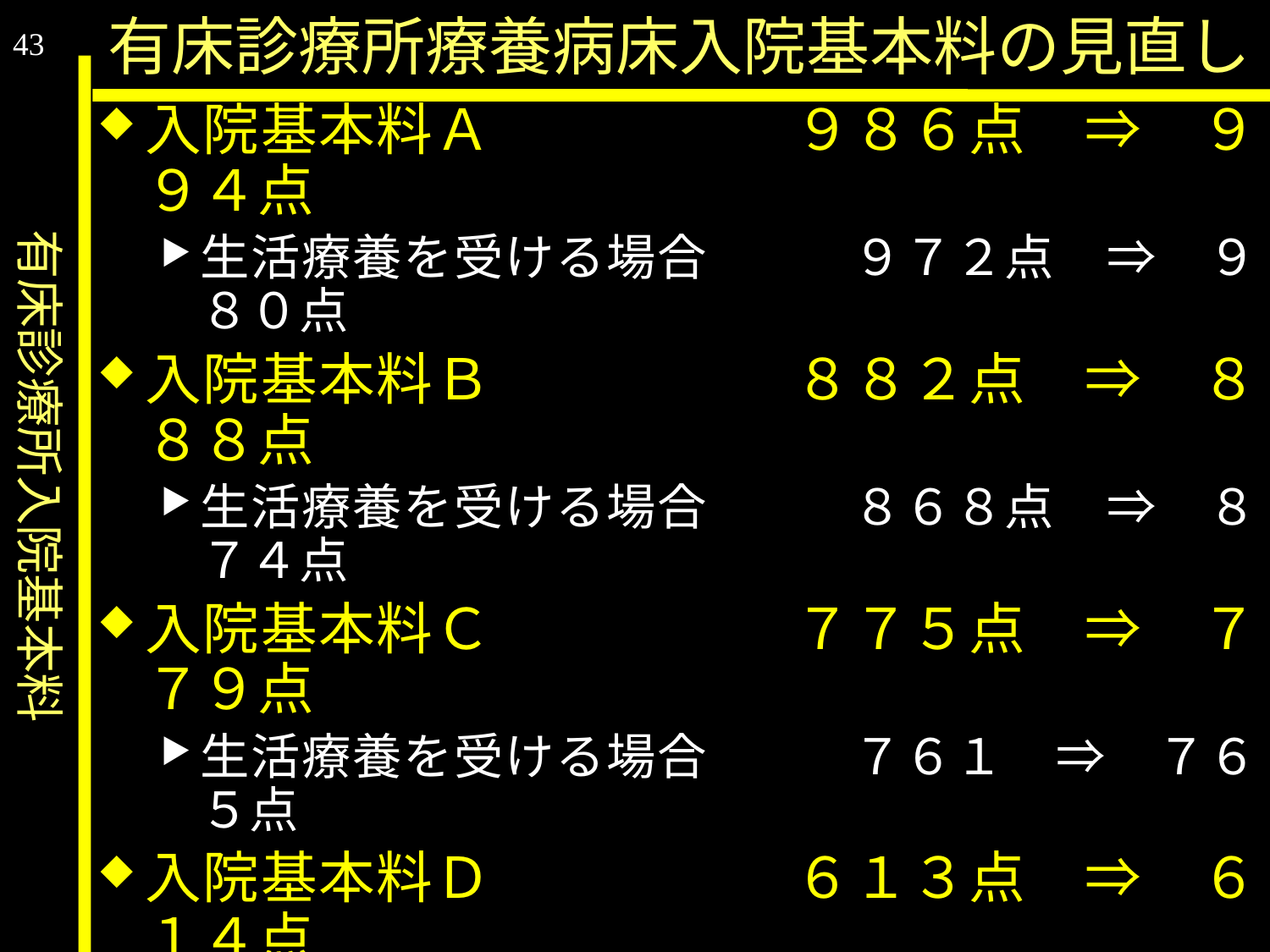

有床診療所入院基本料
有床診療所療養病床入院基本料の見直し
43

入院基本料Ａ 			９８６点　⇒　９９４点
生活療養を受ける場合		９７２点　⇒　９８０点
入院基本料Ｂ 			８８２点　⇒　８８８点
生活療養を受ける場合		８６８点　⇒　８７４点
入院基本料Ｃ 			７７５点　⇒　７７９点
生活療養を受ける場合		７６１　⇒　７６５点
入院基本料Ｄ 			６１３点　⇒　６１４点
生活療養を受ける場合		５９９　⇒　５９９点
入院基本料Ｅ			 ５３１点　⇒　５３０点
生活療養を受ける場合		５１７　⇒　５１６点
特別入院基本料		４５０点　⇒　４５９点
生活療養を受ける場合		４３６　⇒　４４４点